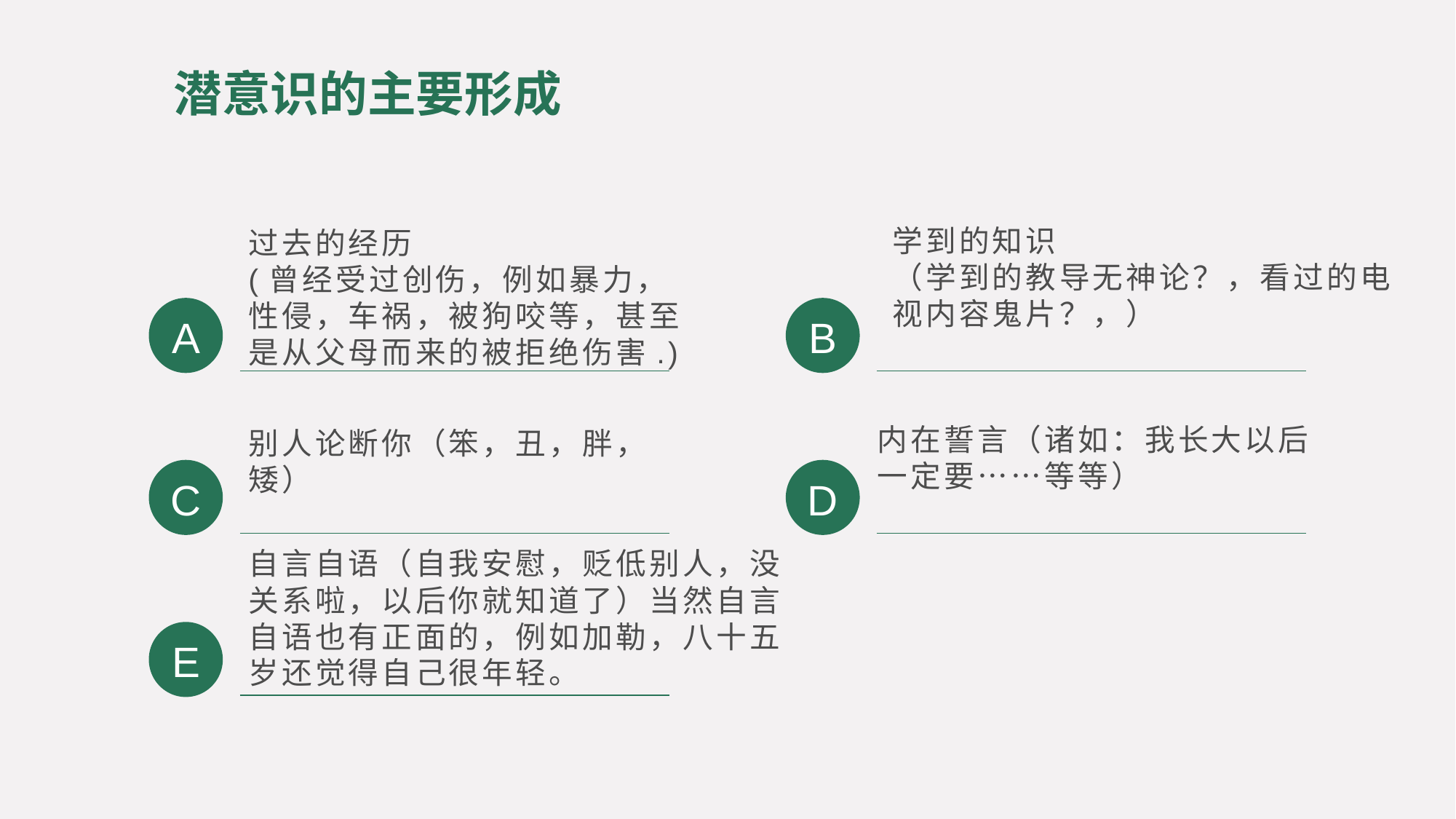

潜意识的主要形成
学到的知识
（学到的教导无神论？，看过的电视内容鬼片？，）
过去的经历
(曾经受过创伤，例如暴力，性侵，车祸，被狗咬等，甚至是从父母而来的被拒绝伤害.)
A
B
内在誓言（诸如：我长大以后一定要……等等）
别人论断你（笨，丑，胖，矮）
C
D
自言自语（自我安慰，贬低别人，没关系啦，以后你就知道了）当然自言自语也有正面的，例如加勒，八十五岁还觉得自己很年轻。
E